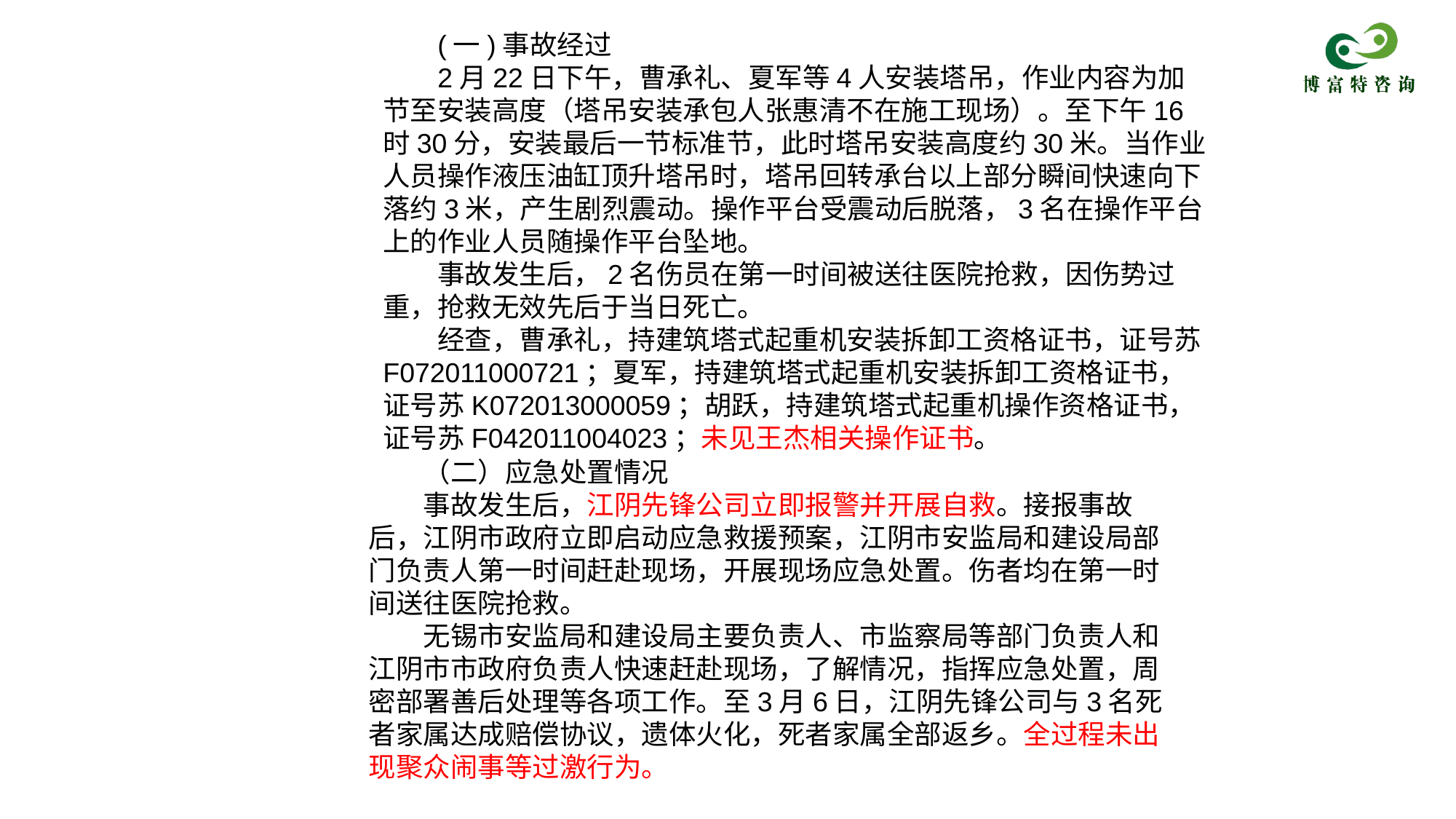

(一)事故经过
2月22日下午，曹承礼、夏军等4人安装塔吊，作业内容为加节至安装高度（塔吊安装承包人张惠清不在施工现场）。至下午16时30分，安装最后一节标准节，此时塔吊安装高度约30米。当作业人员操作液压油缸顶升塔吊时，塔吊回转承台以上部分瞬间快速向下落约3米，产生剧烈震动。操作平台受震动后脱落，3名在操作平台上的作业人员随操作平台坠地。
事故发生后，2名伤员在第一时间被送往医院抢救，因伤势过重，抢救无效先后于当日死亡。
经查，曹承礼，持建筑塔式起重机安装拆卸工资格证书，证号苏F072011000721；夏军，持建筑塔式起重机安装拆卸工资格证书，证号苏K072013000059；胡跃，持建筑塔式起重机操作资格证书，证号苏F042011004023；未见王杰相关操作证书。
（二）应急处置情况
事故发生后，江阴先锋公司立即报警并开展自救。接报事故后，江阴市政府立即启动应急救援预案，江阴市安监局和建设局部门负责人第一时间赶赴现场，开展现场应急处置。伤者均在第一时间送往医院抢救。
无锡市安监局和建设局主要负责人、市监察局等部门负责人和江阴市市政府负责人快速赶赴现场，了解情况，指挥应急处置，周密部署善后处理等各项工作。至3月6日，江阴先锋公司与3名死者家属达成赔偿协议，遗体火化，死者家属全部返乡。全过程未出现聚众闹事等过激行为。